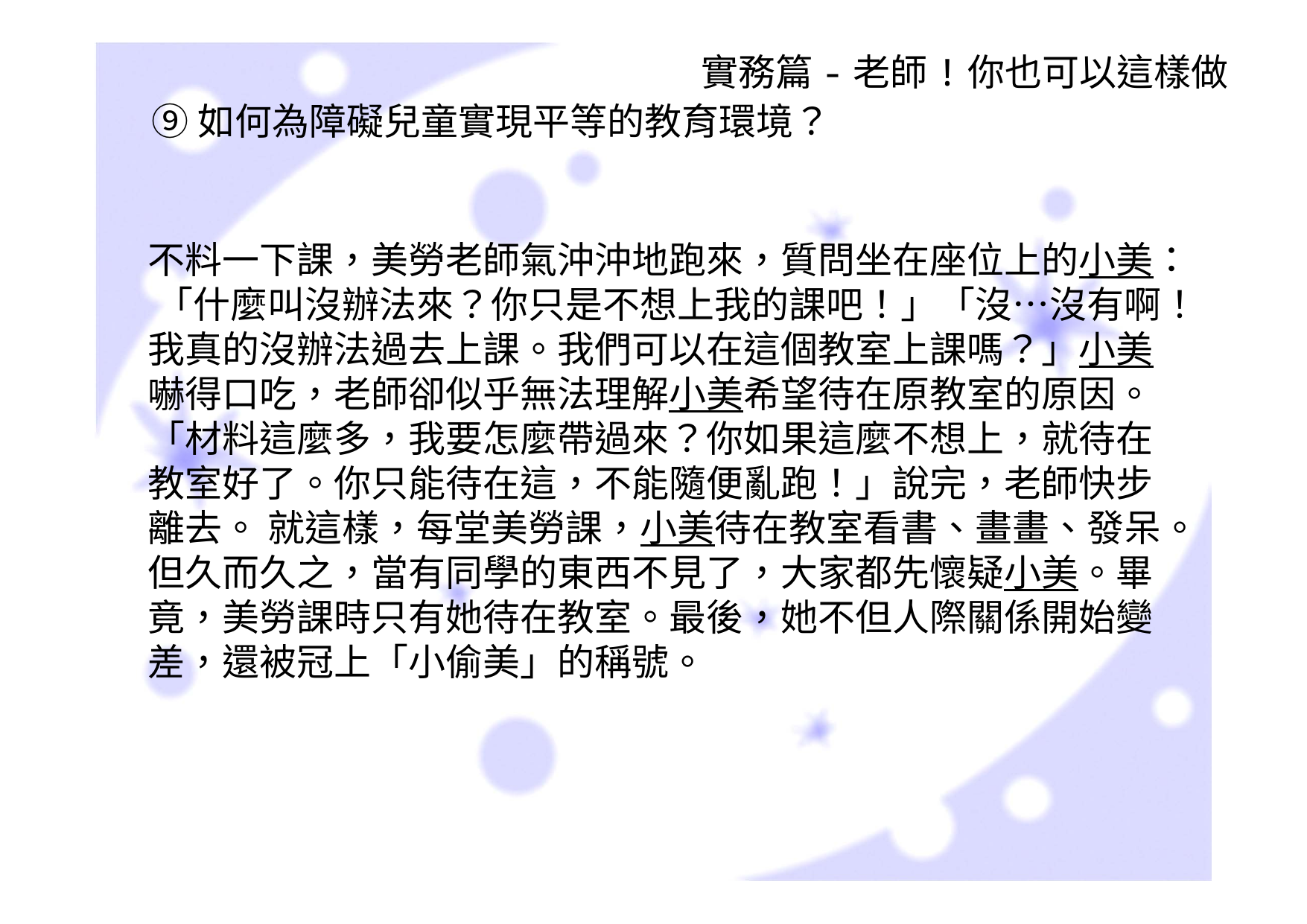

實務篇-老師!你也可以這樣做
 ⑨如何為障礙兒童實現平等的教育環境？
不料一下課，美勞老師氣沖沖地跑來，質問坐在座位上的小美： 「什麼叫沒辦法來？你只是不想上我的課吧！」「沒⋯沒有啊！我真的沒辦法過去上課。我們可以在這個教室上課嗎？」小美嚇得口吃，老師卻似乎無法理解小美希望待在原教室的原因。 「材料這麼多，我要怎麼帶過來？你如果這麼不想上，就待在教室好了。你只能待在這，不能隨便亂跑！」說完，老師快步離去。 就這樣，每堂美勞課，小美待在教室看書、畫畫、發呆。但久而久之，當有同學的東西不見了，大家都先懷疑小美。畢竟，美勞課時只有她待在教室。最後，她不但人際關係開始變差，還被冠上「小偷美」的稱號。